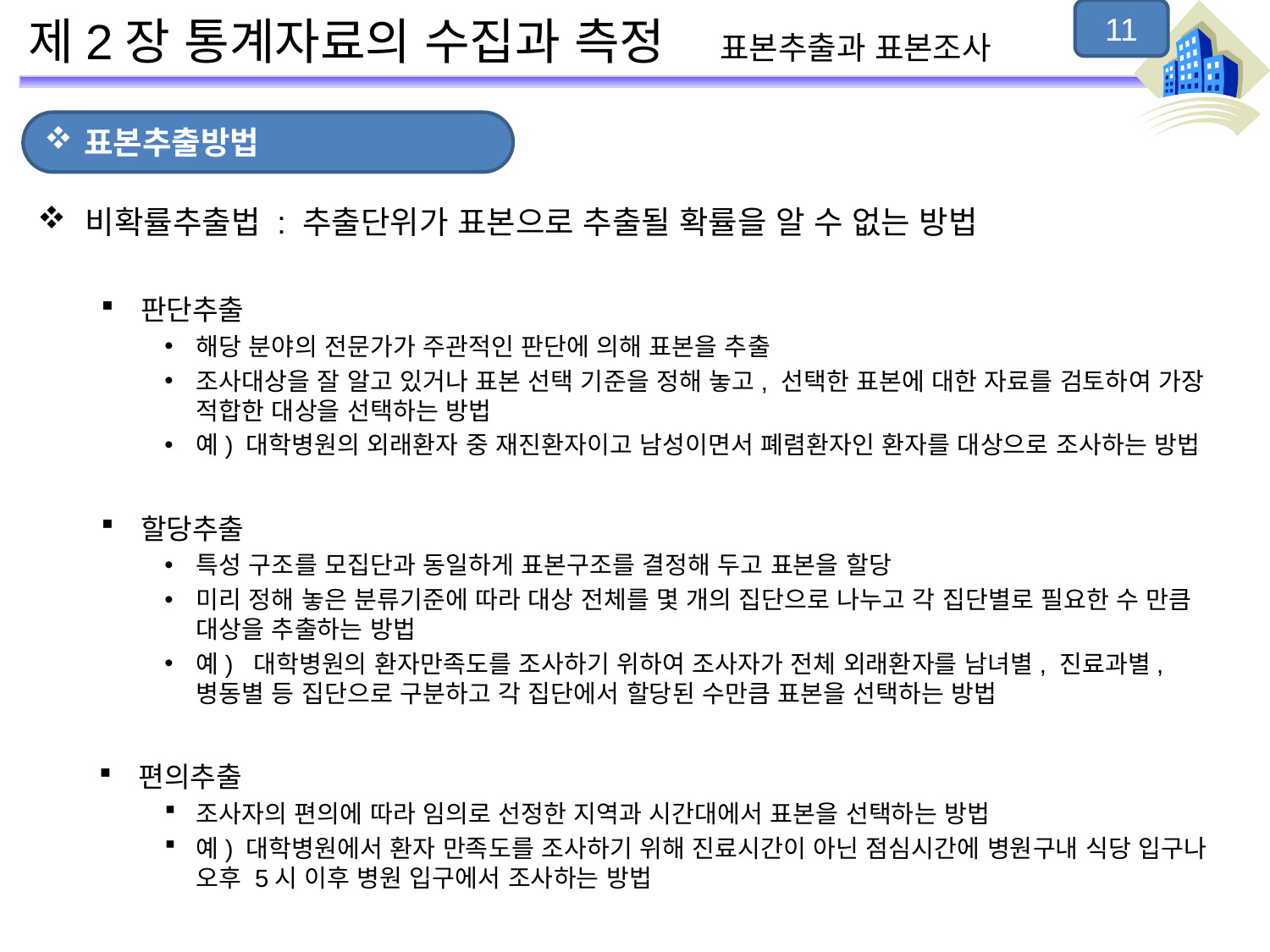

11
# 제2장 통계자료의 수집과 측정    표본추출과 표본조사
표본추출방법
비확률추출법 : 추출단위가 표본으로 추출될 확률을 알 수 없는 방법

판단추출
해당 분야의 전문가가 주관적인 판단에 의해 표본을 추출
조사대상을 잘 알고 있거나 표본 선택 기준을 정해 놓고, 선택한 표본에 대한 자료를 검토하여 가장 적합한 대상을 선택하는 방법
예) 대학병원의 외래환자 중 재진환자이고 남성이면서 폐렴환자인 환자를 대상으로 조사하는 방법

할당추출
특성 구조를 모집단과 동일하게 표본구조를 결정해 두고 표본을 할당
미리 정해 놓은 분류기준에 따라 대상 전체를 몇 개의 집단으로 나누고 각 집단별로 필요한 수 만큼 대상을 추출하는 방법
예)  대학병원의 환자만족도를 조사하기 위하여 조사자가 전체 외래환자를 남녀별, 진료과별, 병동별 등 집단으로 구분하고 각 집단에서 할당된 수만큼 표본을 선택하는 방법

편의추출
조사자의 편의에 따라 임의로 선정한 지역과 시간대에서 표본을 선택하는 방법
예) 대학병원에서 환자 만족도를 조사하기 위해 진료시간이 아닌 점심시간에 병원구내 식당 입구나 오후 5시 이후 병원 입구에서 조사하는 방법